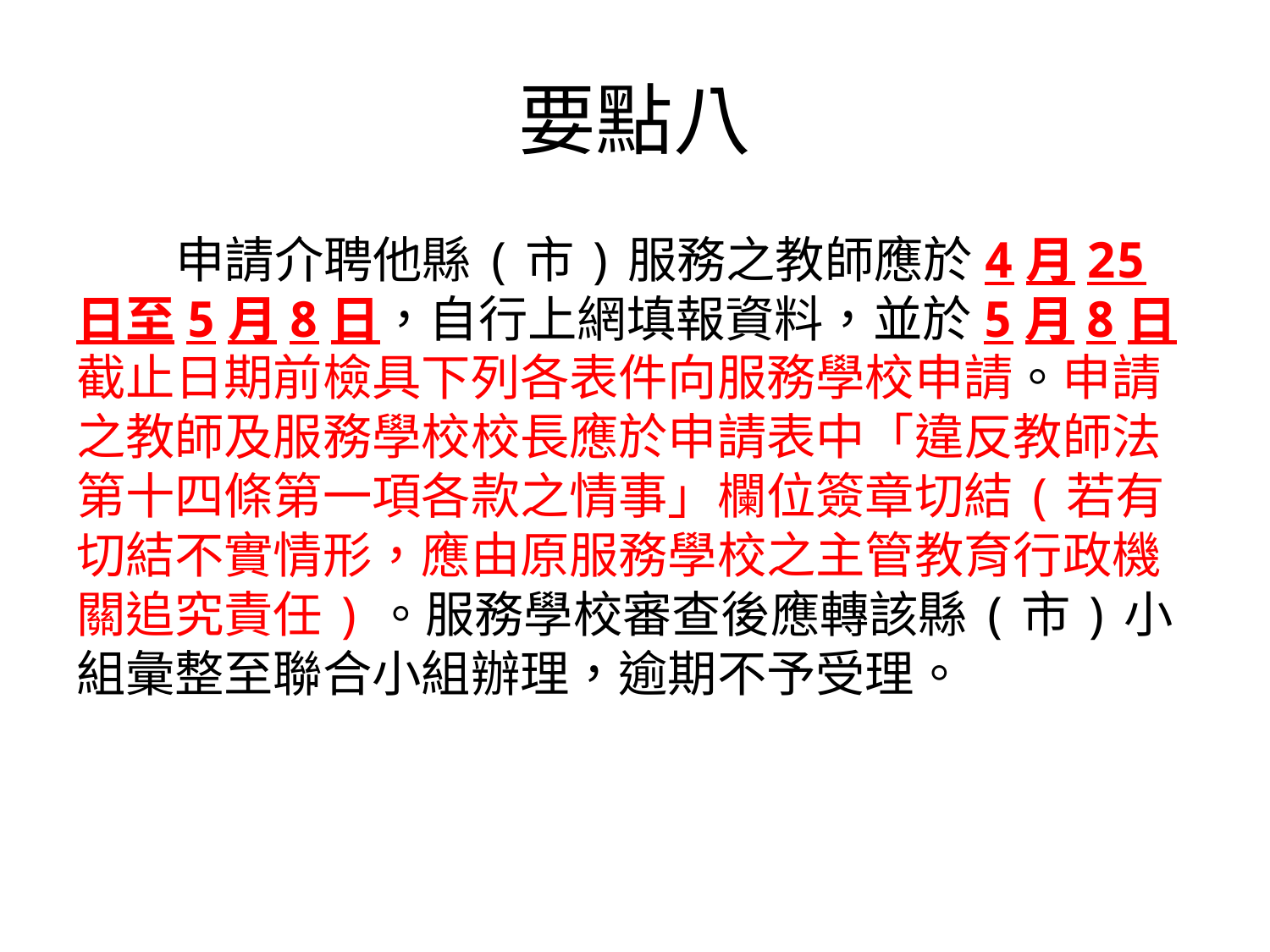

# 要點八
申請介聘他縣(市)服務之教師應於4月25日至5月8日，自行上網填報資料，並於5月8日截止日期前檢具下列各表件向服務學校申請。申請之教師及服務學校校長應於申請表中「違反教師法第十四條第一項各款之情事」欄位簽章切結(若有切結不實情形，應由原服務學校之主管教育行政機關追究責任)。服務學校審查後應轉該縣(市)小組彙整至聯合小組辦理，逾期不予受理。